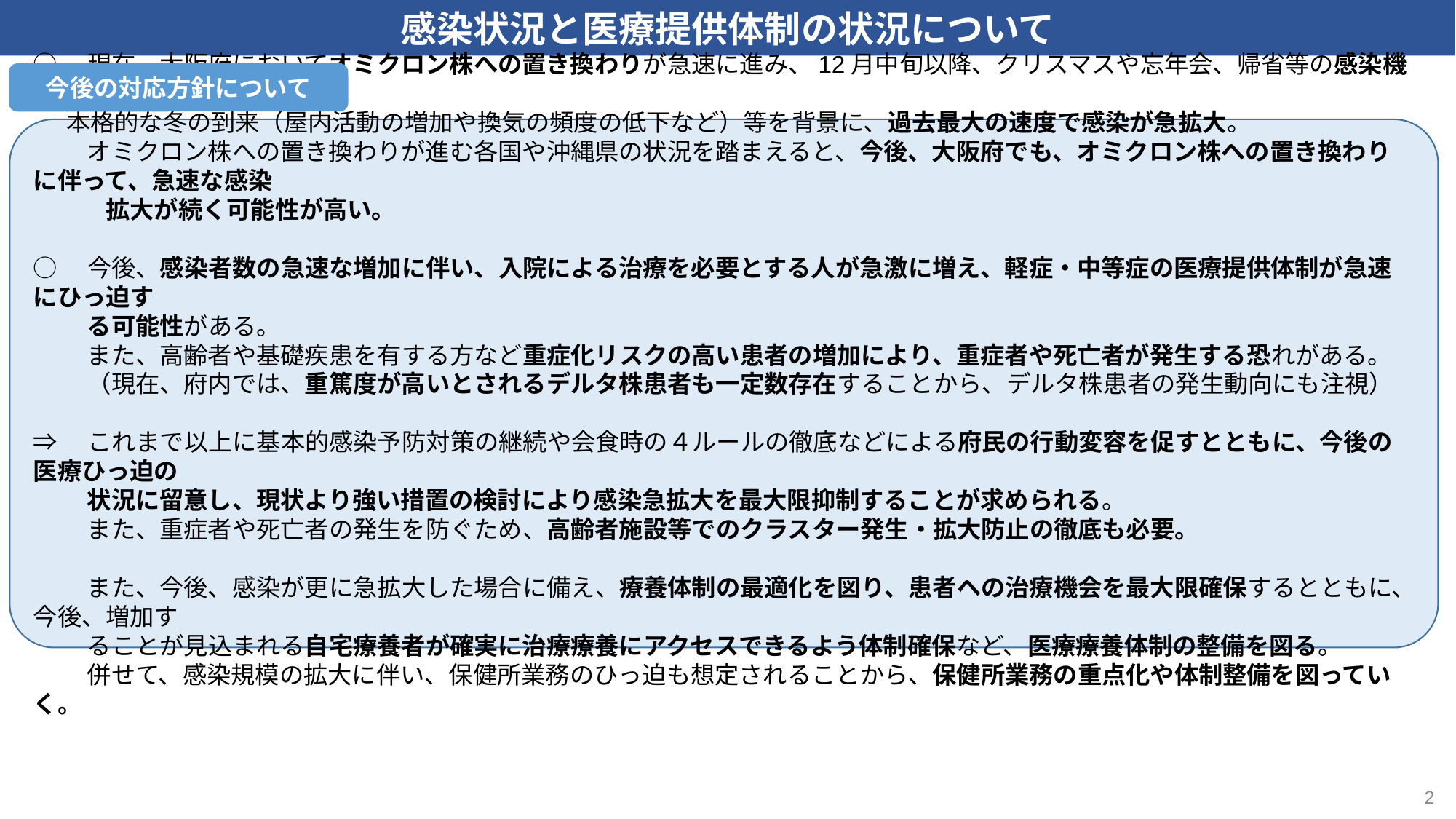

感染状況と医療提供体制の状況について
今後の対応方針について
○　現在、大阪府においてオミクロン株への置き換わりが急速に進み、12月中旬以降、クリスマスや忘年会、帰省等の感染機会の増加、
     本格的な冬の到来（屋内活動の増加や換気の頻度の低下など）等を背景に、過去最大の速度で感染が急拡大。
　　 オミクロン株への置き換わりが進む各国や沖縄県の状況を踏まえると、今後、大阪府でも、オミクロン株への置き換わりに伴って、急速な感染
　　　拡大が続く可能性が高い。

○　今後、感染者数の急速な増加に伴い、入院による治療を必要とする人が急激に増え、軽症・中等症の医療提供体制が急速にひっ迫す
　　 る可能性がある。
　　 また、高齢者や基礎疾患を有する方など重症化リスクの高い患者の増加により、重症者や死亡者が発生する恐れがある。
　　 （現在、府内では、重篤度が高いとされるデルタ株患者も一定数存在することから、デルタ株患者の発生動向にも注視）

⇒　これまで以上に基本的感染予防対策の継続や会食時の４ルールの徹底などによる府民の行動変容を促すとともに、今後の医療ひっ迫の
　　 状況に留意し、現状より強い措置の検討により感染急拡大を最大限抑制することが求められる。
　　 また、重症者や死亡者の発生を防ぐため、高齢者施設等でのクラスター発生・拡大防止の徹底も必要。

　　 また、今後、感染が更に急拡大した場合に備え、療養体制の最適化を図り、患者への治療機会を最大限確保するとともに、今後、増加す
　　 ることが見込まれる自宅療養者が確実に治療療養にアクセスできるよう体制確保など、医療療養体制の整備を図る。
　　 併せて、感染規模の拡大に伴い、保健所業務のひっ迫も想定されることから、保健所業務の重点化や体制整備を図っていく。
2